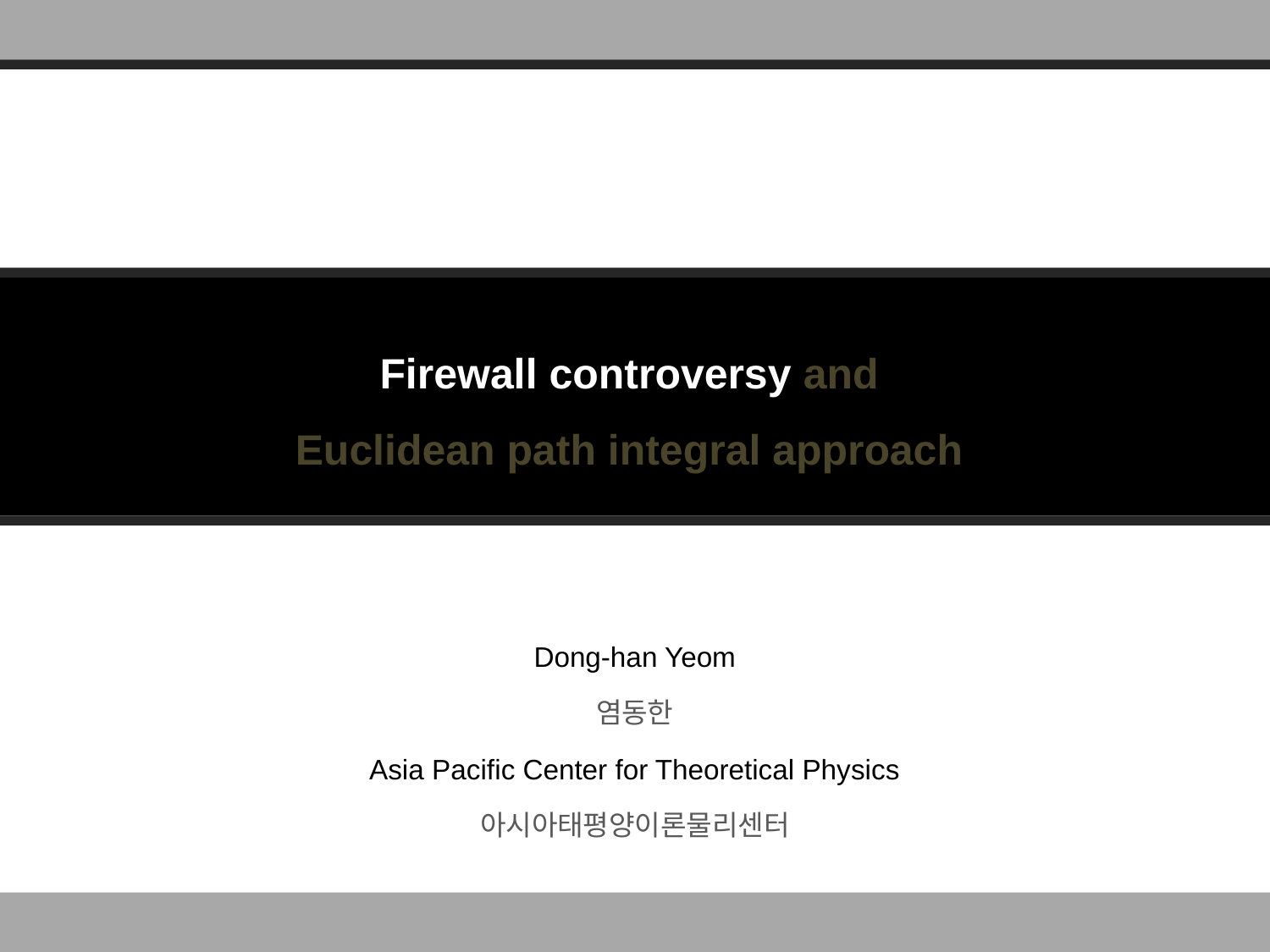

# Firewall controversy and Euclidean path integral approach
Dong-han Yeom
염동한
Asia Pacific Center for Theoretical Physics
아시아태평양이론물리센터